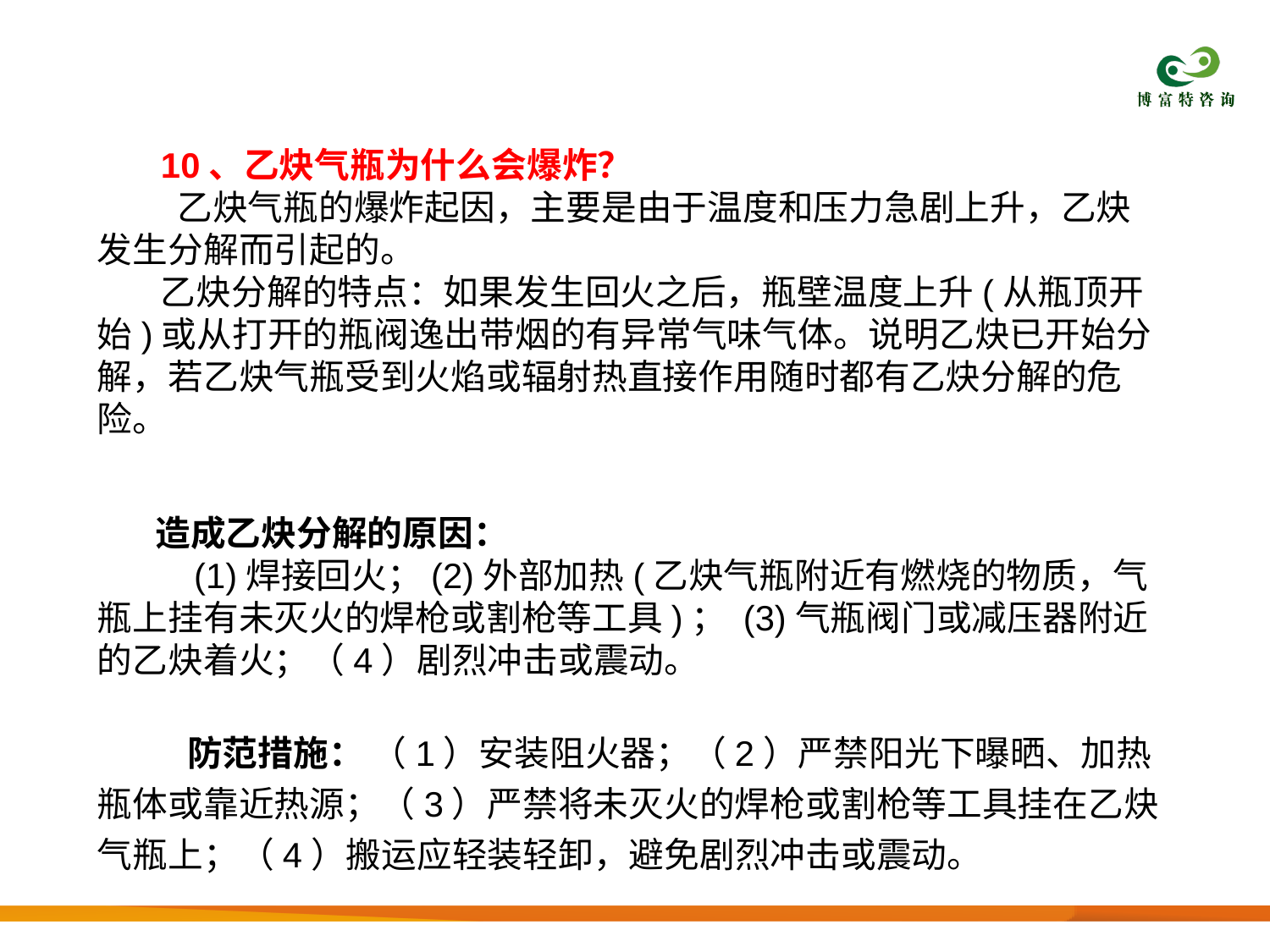

10、乙炔气瓶为什么会爆炸？
 乙炔气瓶的爆炸起因，主要是由于温度和压力急剧上升，乙炔发生分解而引起的。
乙炔分解的特点：如果发生回火之后，瓶壁温度上升(从瓶顶开始)或从打开的瓶阀逸出带烟的有异常气味气体。说明乙炔已开始分解，若乙炔气瓶受到火焰或辐射热直接作用随时都有乙炔分解的危险。

造成乙炔分解的原因：
    (1)焊接回火；(2)外部加热(乙炔气瓶附近有燃烧的物质，气瓶上挂有未灭火的焊枪或割枪等工具)； (3)气瓶阀门或减压器附近的乙炔着火；（4）剧烈冲击或震动。

   防范措施： （1）安装阻火器；（2）严禁阳光下曝晒、加热瓶体或靠近热源；（3）严禁将未灭火的焊枪或割枪等工具挂在乙炔气瓶上；（4）搬运应轻装轻卸，避免剧烈冲击或震动。